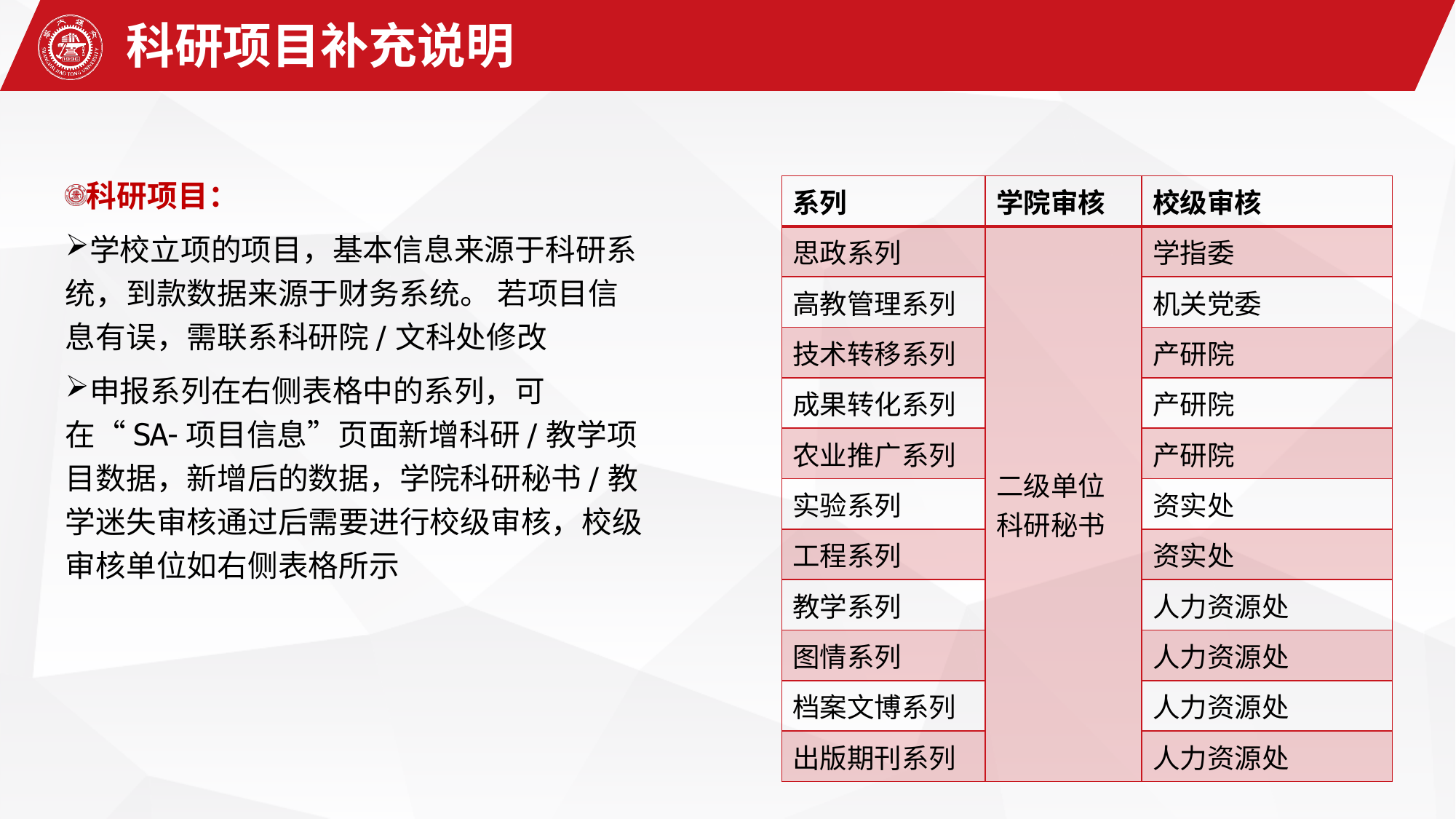

科研项目补充说明

科研项目：
学校立项的项目，基本信息来源于科研系统，到款数据来源于财务系统。 若项目信息有误，需联系科研院/文科处修改
申报系列在右侧表格中的系列，可在“SA-项目信息”页面新增科研/教学项目数据，新增后的数据，学院科研秘书/教学迷失审核通过后需要进行校级审核，校级审核单位如右侧表格所示
| 系列 | 学院审核 | 校级审核 |
| --- | --- | --- |
| 思政系列 | 二级单位科研秘书 | 学指委 |
| 高教管理系列 |  | 机关党委 |
| 技术转移系列 |  | 产研院 |
| 成果转化系列 |  | 产研院 |
| 农业推广系列 |  | 产研院 |
| 实验系列 |  | 资实处 |
| 工程系列 |  | 资实处 |
| 教学系列 |  | 人力资源处 |
| 图情系列 |  | 人力资源处 |
| 档案文博系列 |  | 人力资源处 |
| 出版期刊系列 |  | 人力资源处 |